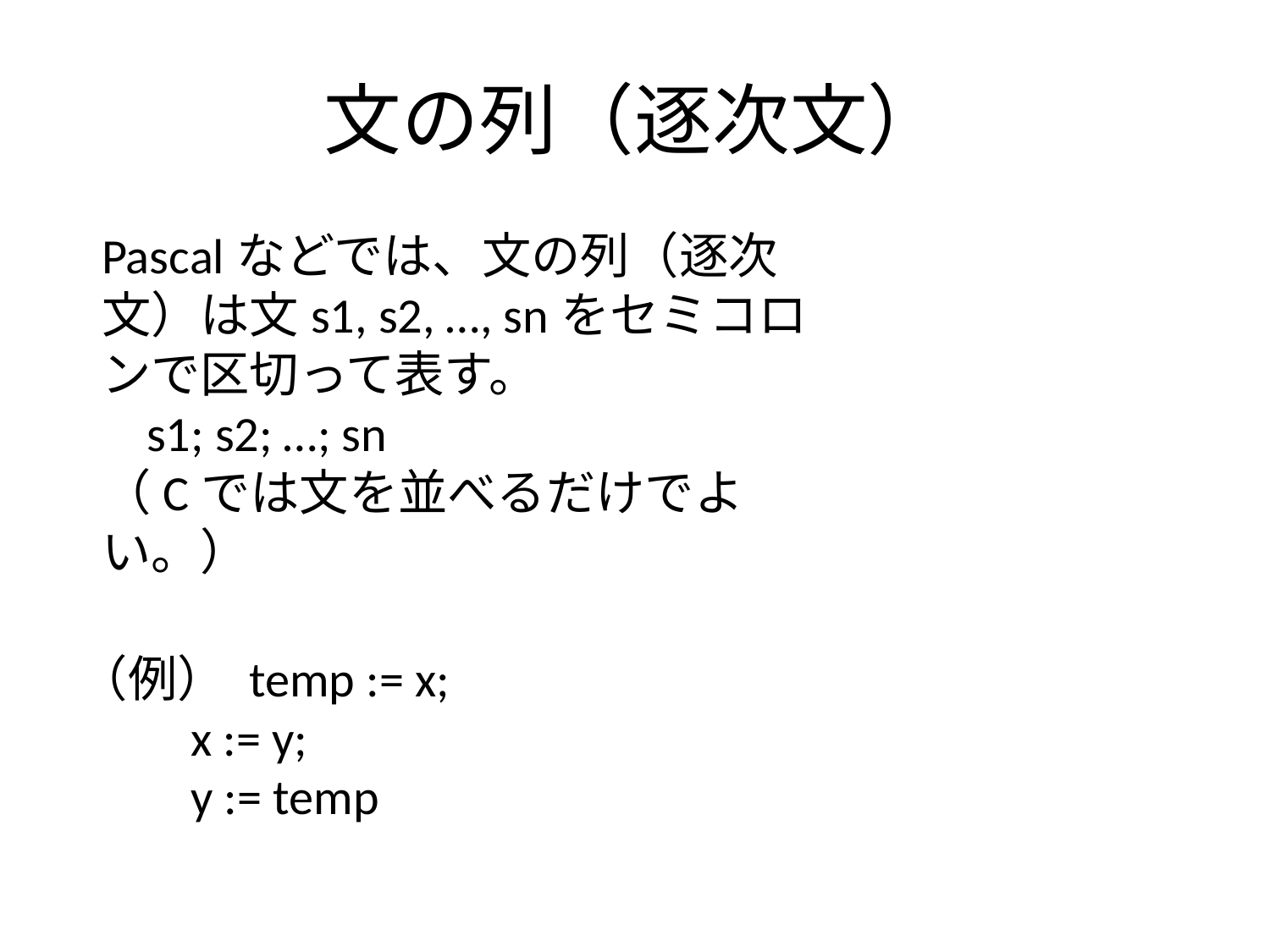

# 文の列（逐次文）
Pascalなどでは、文の列（逐次文）は文s1, s2, …, snをセミコロンで区切って表す。
    s1; s2; …; sn
（Cでは文を並べるだけでよい。）
（例） temp := x;
          x := y;
          y := temp